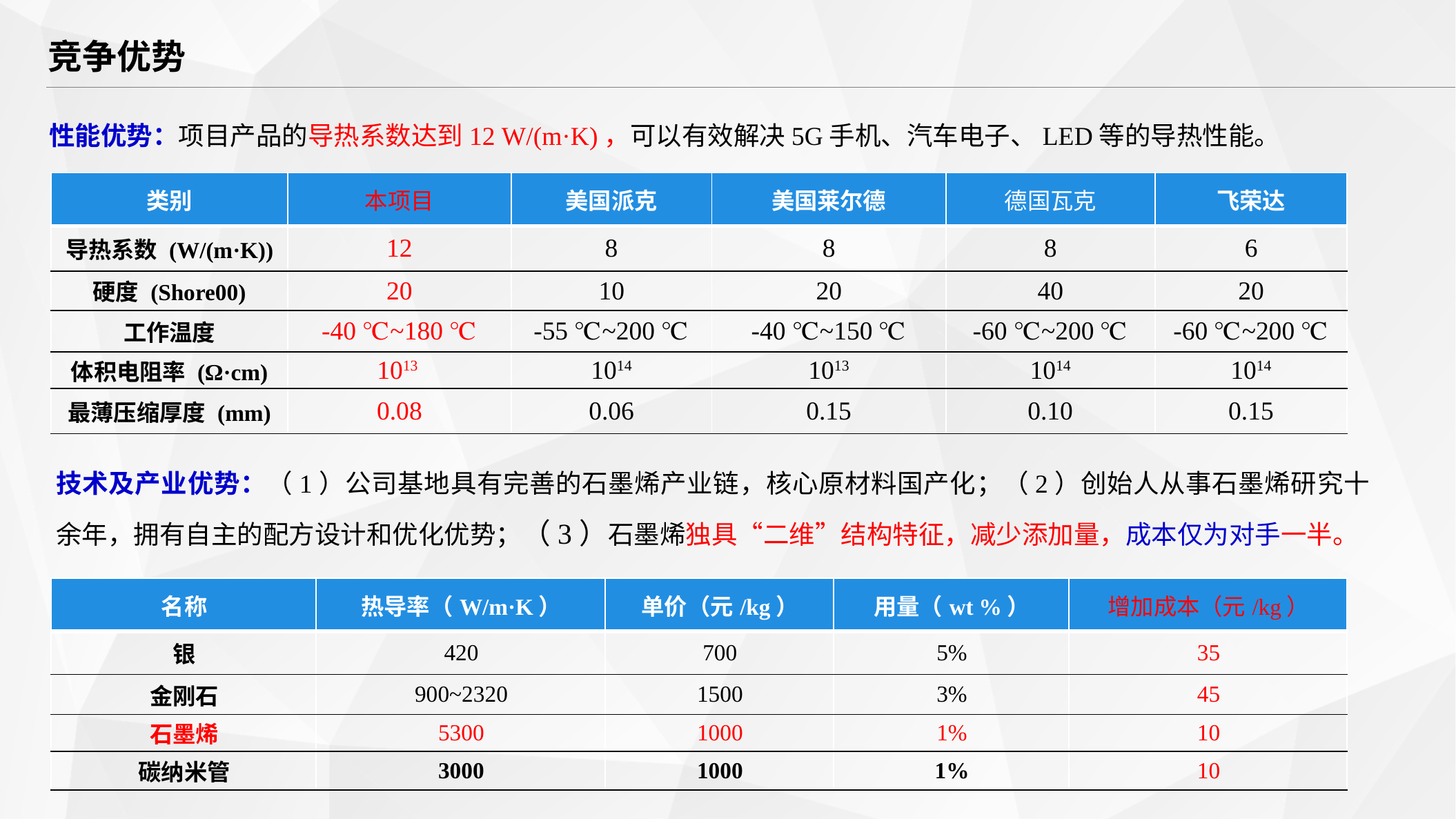

竞争优势
性能优势：项目产品的导热系数达到12 W/(m·K)，可以有效解决5G手机、汽车电子、LED等的导热性能。
| 类别 | 本项目 | 美国派克 | 美国莱尔德 | 德国瓦克 | 飞荣达 |
| --- | --- | --- | --- | --- | --- |
| 导热系数 (W/(m·K)) | 12 | 8 | 8 | 8 | 6 |
| 硬度 (Shore00) | 20 | 10 | 20 | 40 | 20 |
| 工作温度 | -40 ℃~180 ℃ | -55 ℃~200 ℃ | -40 ℃~150 ℃ | -60 ℃~200 ℃ | -60 ℃~200 ℃ |
| 体积电阻率 (Ω·cm) | 1013 | 1014 | 1013 | 1014 | 1014 |
| 最薄压缩厚度 (mm) | 0.08 | 0.06 | 0.15 | 0.10 | 0.15 |
技术及产业优势：（1）公司基地具有完善的石墨烯产业链，核心原材料国产化；（2）创始人从事石墨烯研究十余年，拥有自主的配方设计和优化优势；（3）石墨烯独具“二维”结构特征，减少添加量，成本仅为对手一半。
| 名称 | 热导率（W/m·K） | 单价（元/kg） | 用量（wt %） | 增加成本（元/kg） |
| --- | --- | --- | --- | --- |
| 银 | 420 | 700 | 5% | 35 |
| 金刚石 | 900~2320 | 1500 | 3% | 45 |
| 石墨烯 | 5300 | 1000 | 1% | 10 |
| 碳纳米管 | 3000 | 1000 | 1% | 10 |